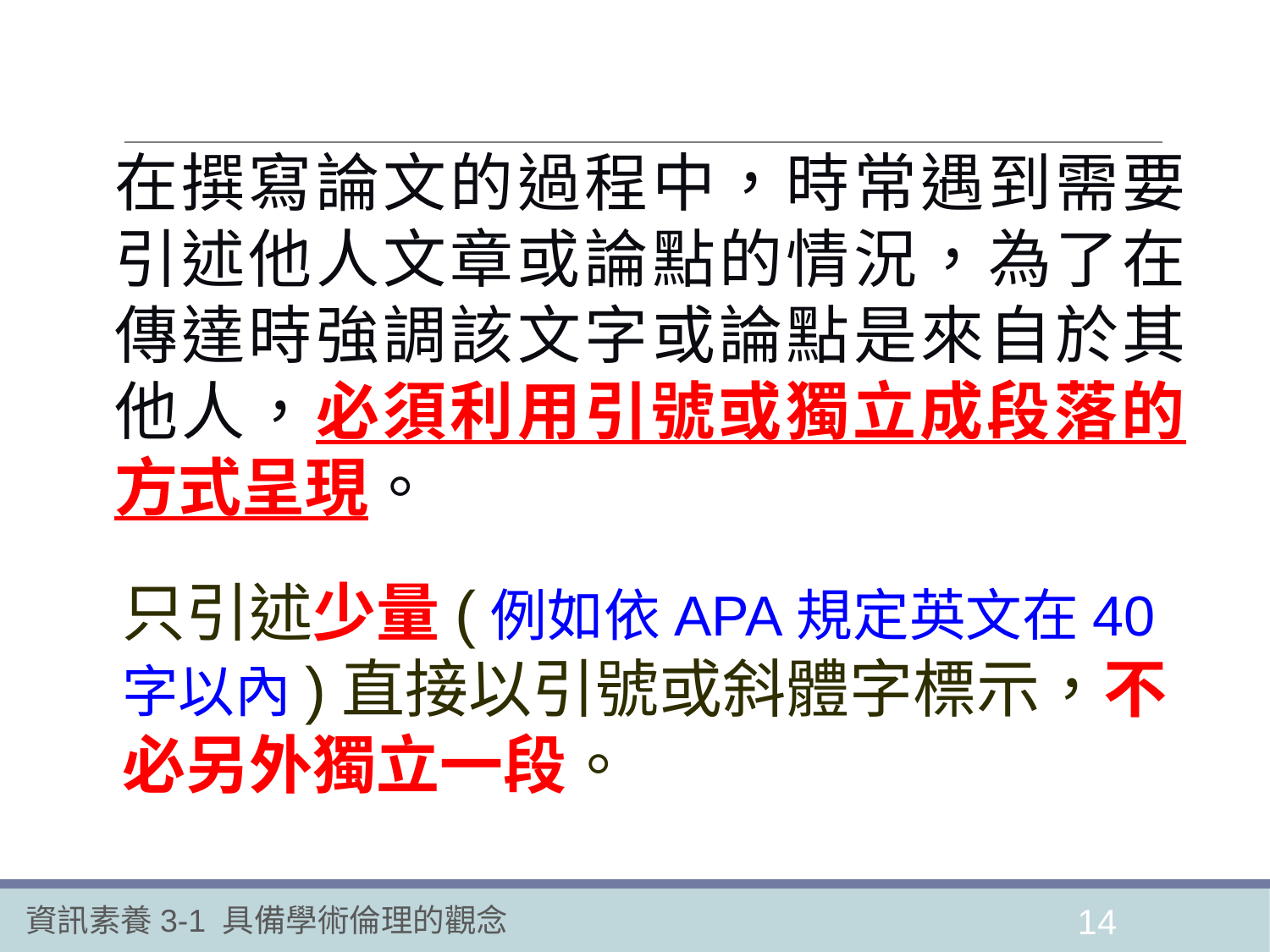

在撰寫論文的過程中，時常遇到需要引述他人文章或論點的情況，為了在傳達時強調該文字或論點是來自於其他人，必須利用引號或獨立成段落的方式呈現。
只引述少量(例如依APA規定英文在40字以內)直接以引號或斜體字標示，不必另外獨立一段。